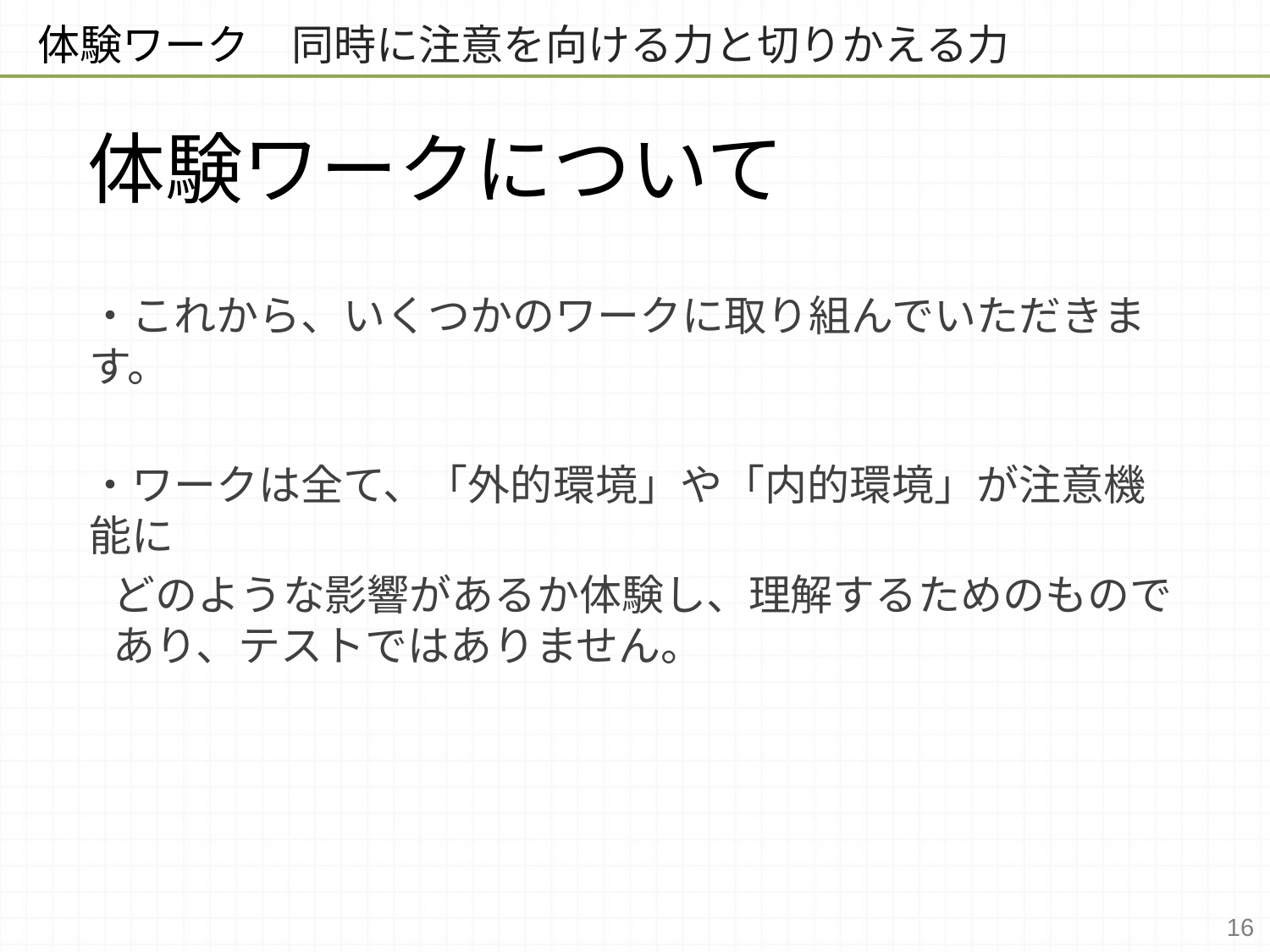

体験ワーク　同時に注意を向ける力と切りかえる力
# 体験ワークについて

・これから、いくつかのワークに取り組んでいただきます。

・ワークは全て、「外的環境」や「内的環境」が注意機能に
どのような影響があるか体験し、理解するためのものであり、テストではありません。

16